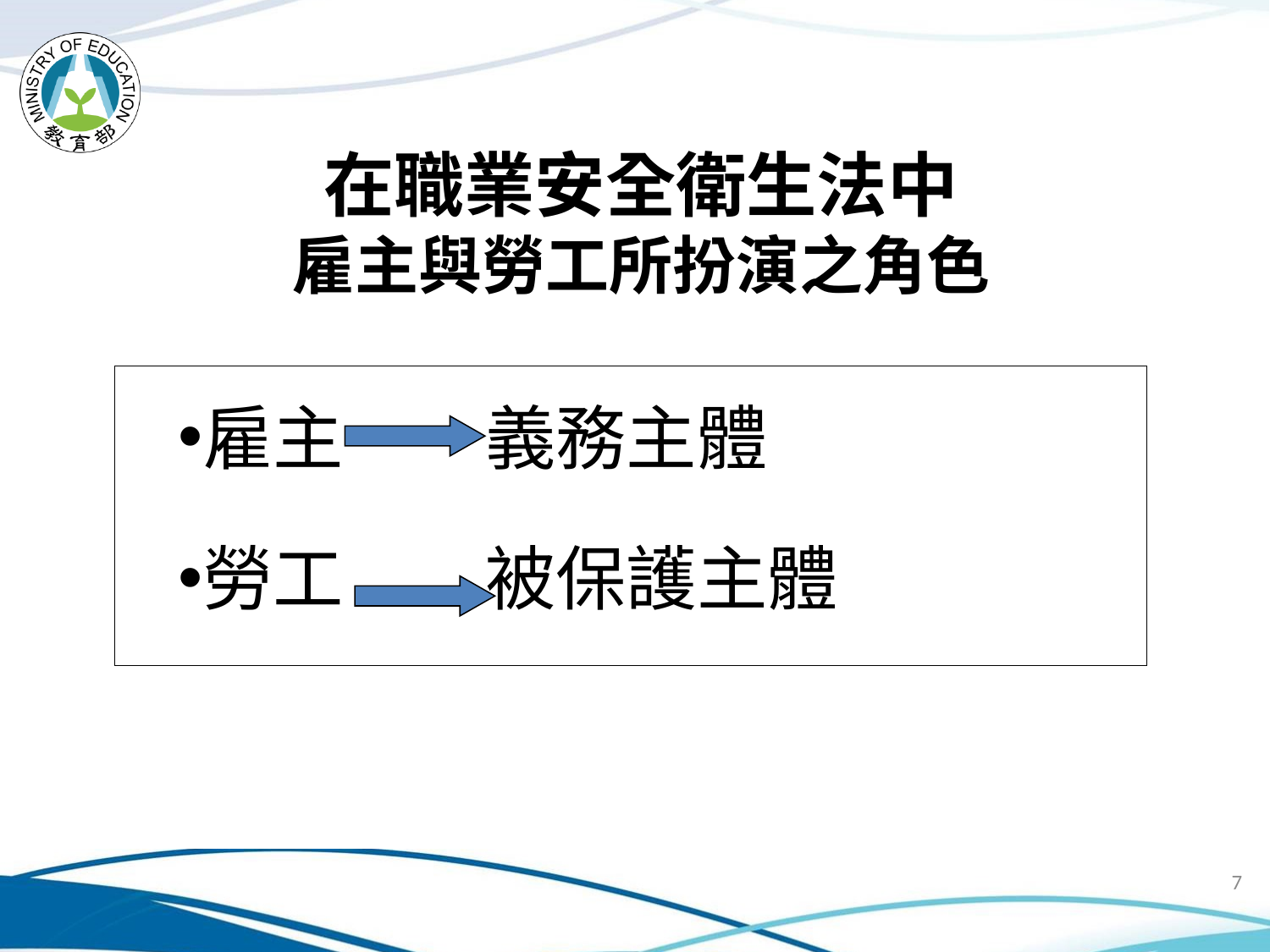

# 在職業安全衛生法中 雇主與勞工所扮演之角色
雇主         義務主體
勞工         被保護主體

7